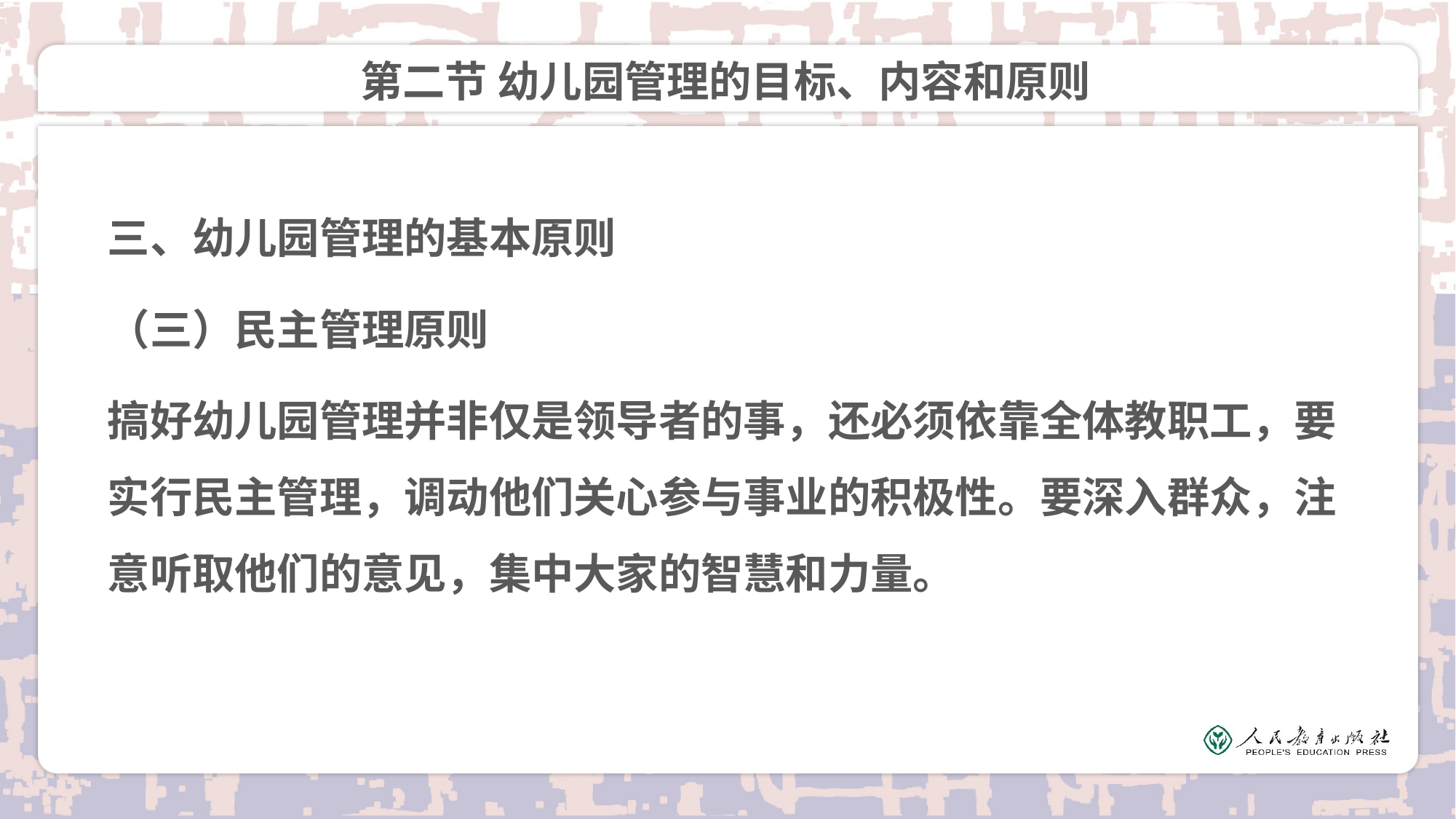

# 第二节 幼儿园管理的目标、内容和原则
三、幼儿园管理的基本原则
（三）民主管理原则
搞好幼儿园管理并非仅是领导者的事，还必须依靠全体教职工，要实行民主管理，调动他们关心参与事业的积极性。要深入群众，注意听取他们的意见，集中大家的智慧和力量。